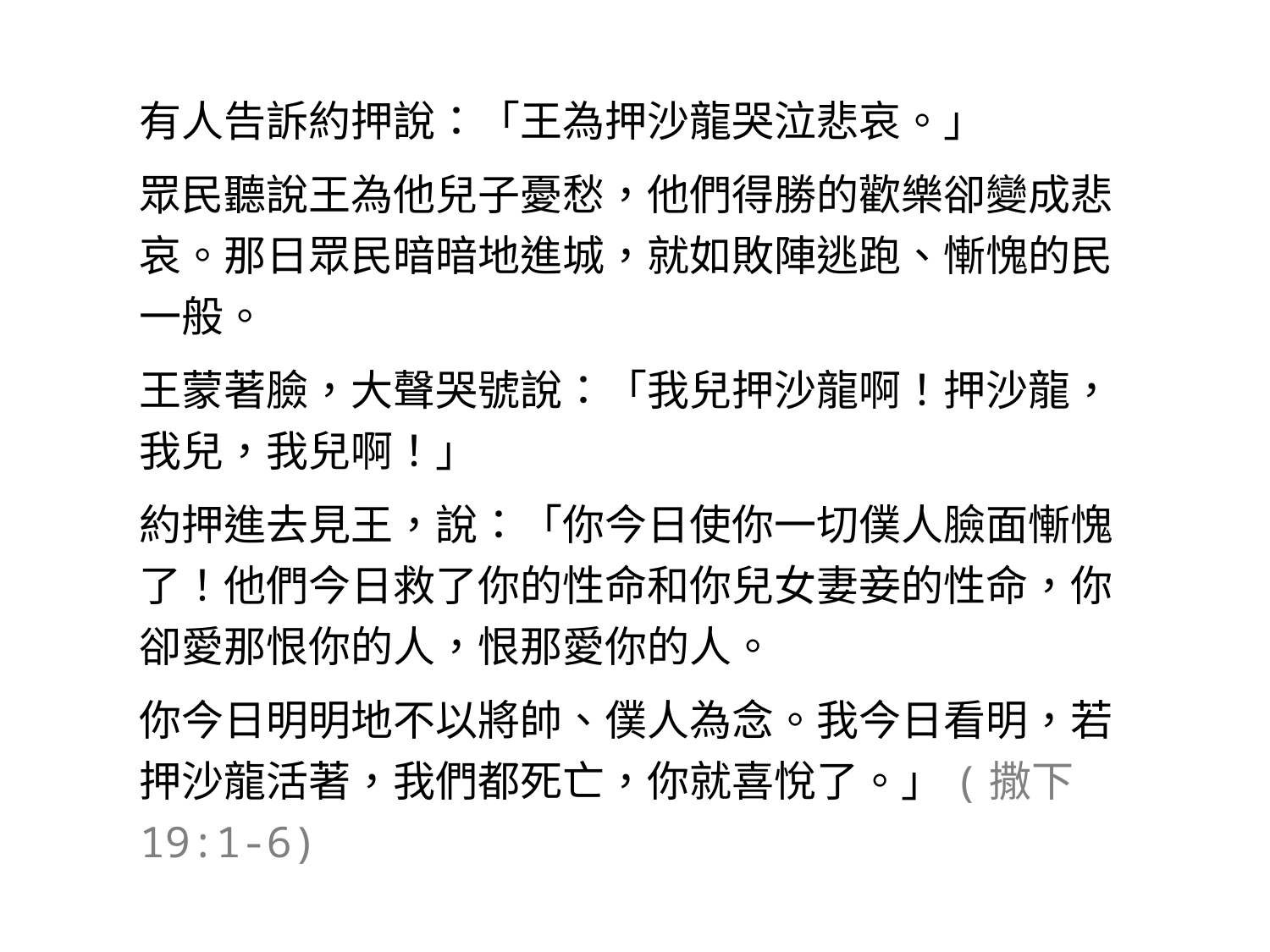

有人告訴約押說：「王為押沙龍哭泣悲哀。」
眾民聽說王為他兒子憂愁，他們得勝的歡樂卻變成悲哀。那日眾民暗暗地進城，就如敗陣逃跑、慚愧的民一般。
王蒙著臉，大聲哭號說：「我兒押沙龍啊！押沙龍，我兒，我兒啊！」
約押進去見王，說：「你今日使你一切僕人臉面慚愧了！他們今日救了你的性命和你兒女妻妾的性命，你卻愛那恨你的人，恨那愛你的人。
你今日明明地不以將帥、僕人為念。我今日看明，若押沙龍活著，我們都死亡，你就喜悅了。」(撒下19:1-6)